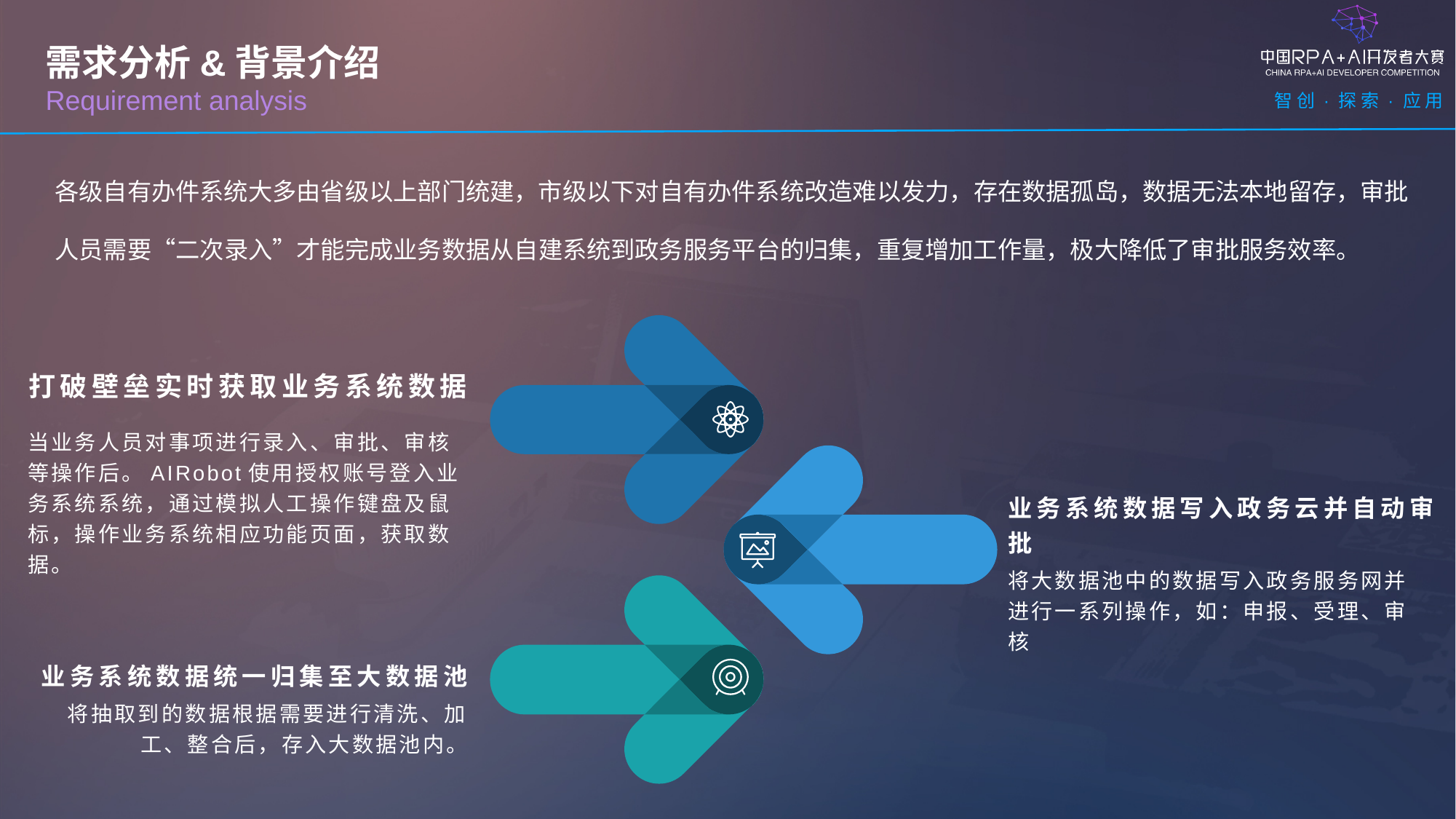

需求分析&背景介绍
Requirement analysis
各级自有办件系统大多由省级以上部门统建，市级以下对自有办件系统改造难以发力，存在数据孤岛，数据无法本地留存，审批人员需要“二次录入”才能完成业务数据从自建系统到政务服务平台的归集，重复增加工作量，极大降低了审批服务效率。

打破壁垒实时获取业务系统数据

当业务人员对事项进行录入、审批、审核等操作后。AIRobot使用授权账号登入业务系统系统，通过模拟人工操作键盘及鼠标，操作业务系统相应功能页面，获取数据。

业务系统数据写入政务云并自动审批

将大数据池中的数据写入政务服务网并进行一系列操作，如：申报、受理、审核

业务系统数据统一归集至大数据池

将抽取到的数据根据需要进行清洗、加工、整合后，存入大数据池内。